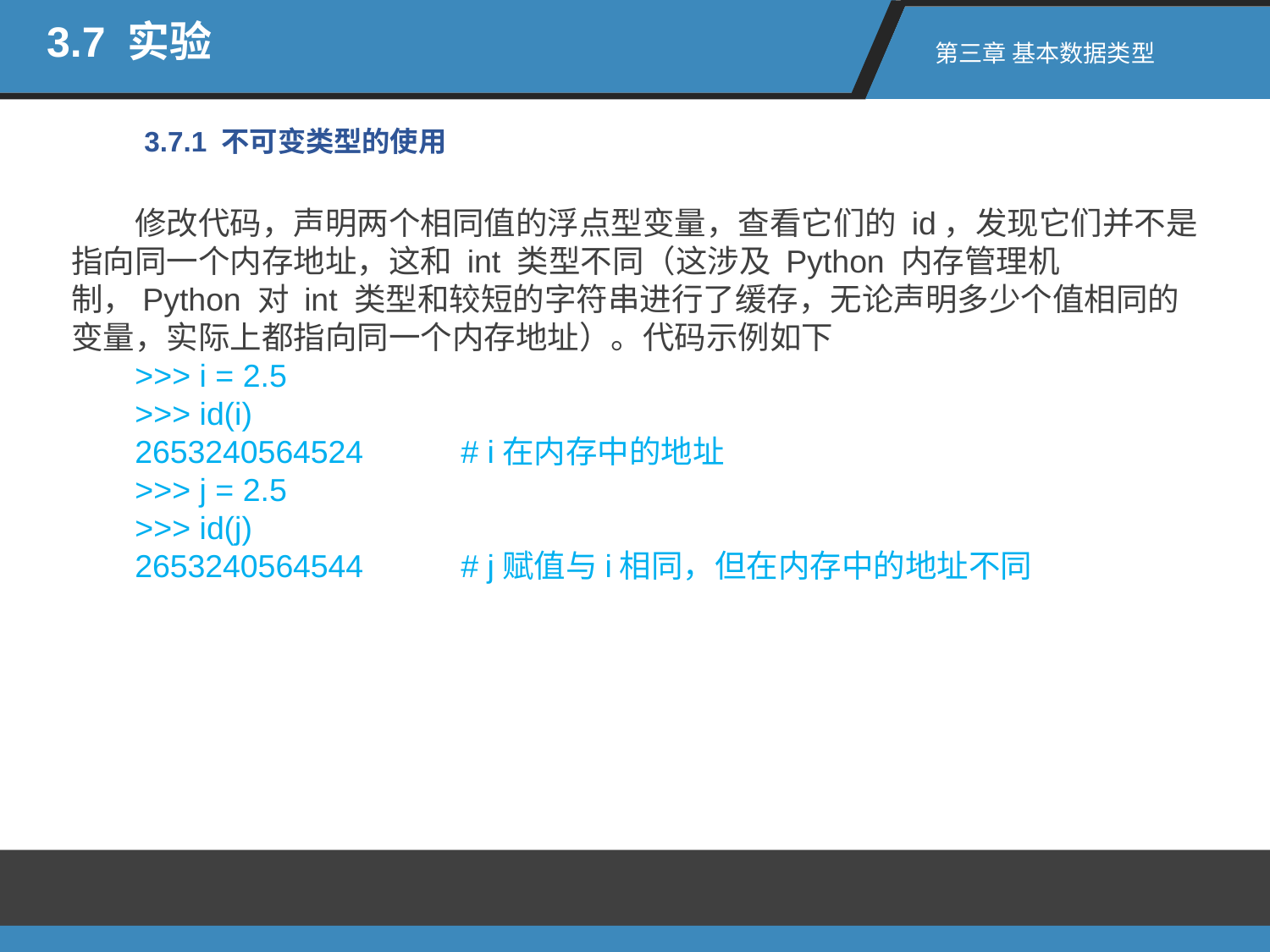

3.7 实验
第三章 基本数据类型
3.7.1 不可变类型的使用
修改代码，声明两个相同值的浮点型变量，查看它们的 id，发现它们并不是指向同一个内存地址，这和 int 类型不同（这涉及 Python 内存管理机制，Python 对 int 类型和较短的字符串进行了缓存，无论声明多少个值相同的变量，实际上都指向同一个内存地址）。代码示例如下
>>> i = 2.5
>>> id(i)
2653240564524           # i在内存中的地址
>>> j = 2.5
>>> id(j)
2653240564544           # j赋值与i相同，但在内存中的地址不同